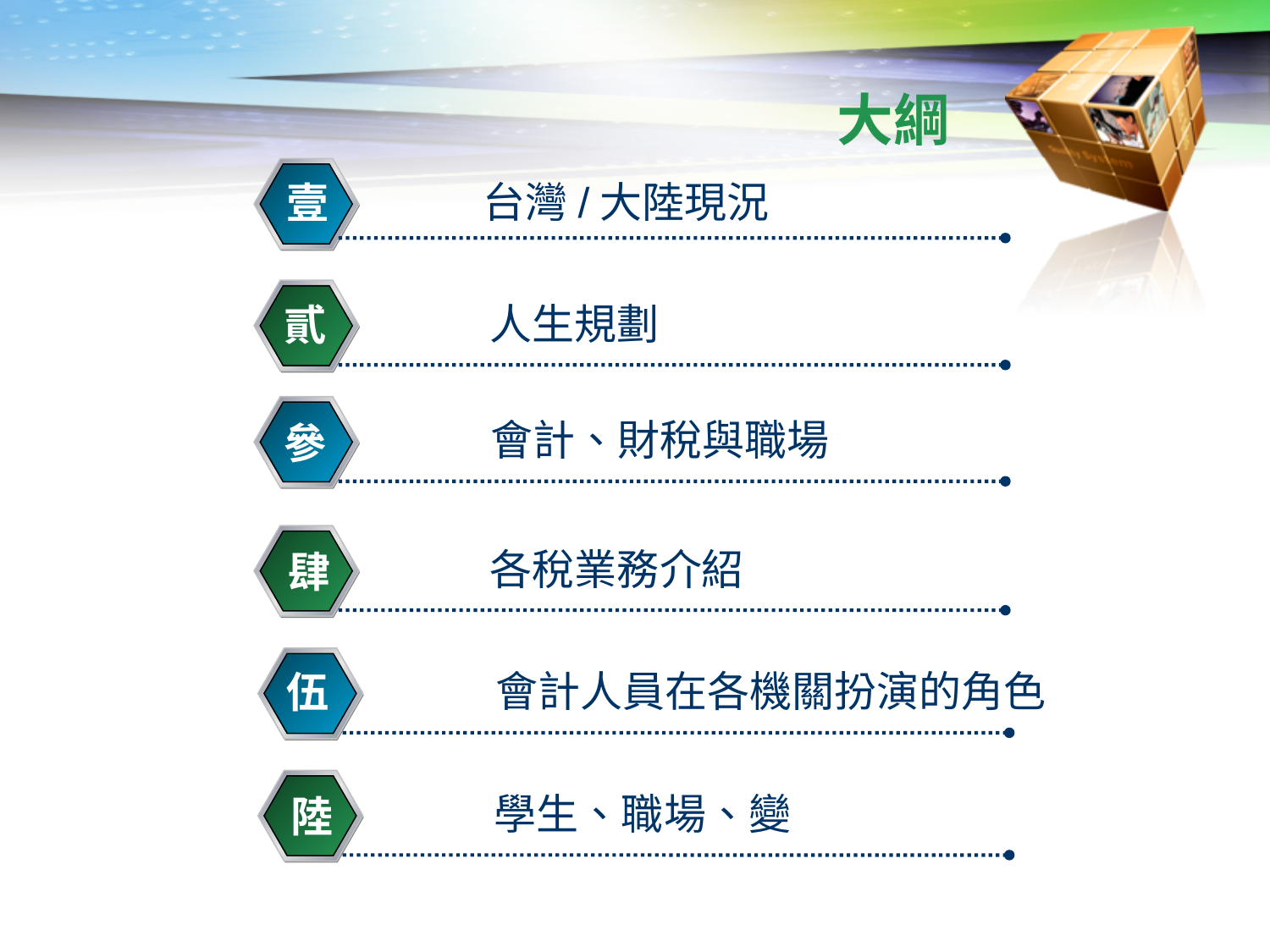

# 大綱

台灣/大陸現況
壹

人生規劃
貳

會計、財稅與職場
參

各稅業務介紹
肆

會計人員在各機關扮演的角色
伍
4

學生、職場、變
陸